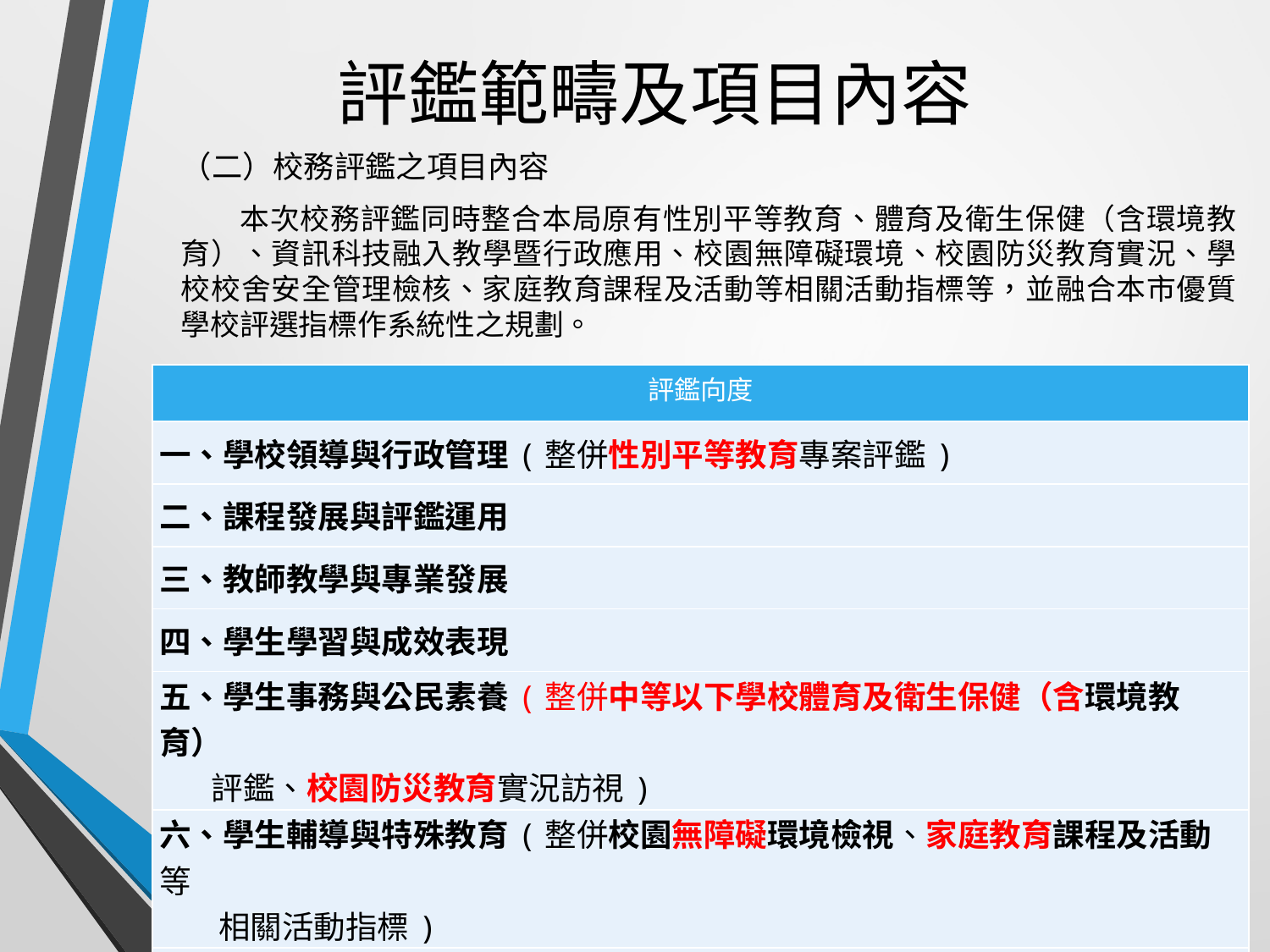

# 評鑑範疇及項目內容
（二）校務評鑑之項目內容
       本次校務評鑑同時整合本局原有性別平等教育、體育及衛生保健（含環境教育）、資訊科技融入教學暨行政應用、校園無障礙環境、校園防災教育實況、學校校舍安全管理檢核、家庭教育課程及活動等相關活動指標等，並融合本市優質學校評選指標作系統性之規劃。

| 評鑑向度 |
| --- |
| 一、學校領導與行政管理(整併性別平等教育專案評鑑) |
| 二、課程發展與評鑑運用 |
| 三、教師教學與專業發展 |
| 四、學生學習與成效表現 |
| 五、學生事務與公民素養(整併中等以下學校體育及衛生保健（含環境教育） 評鑑、校園防災教育實況訪視) |
| 六、學生輔導與特殊教育(整併校園無障礙環境檢視、家庭教育課程及活動等 相關活動指標) |
| 七、校園環境與資源統整(整併資訊科技融入教學暨行政應用評鑑、學校校舍 安全管理檢核) |
16